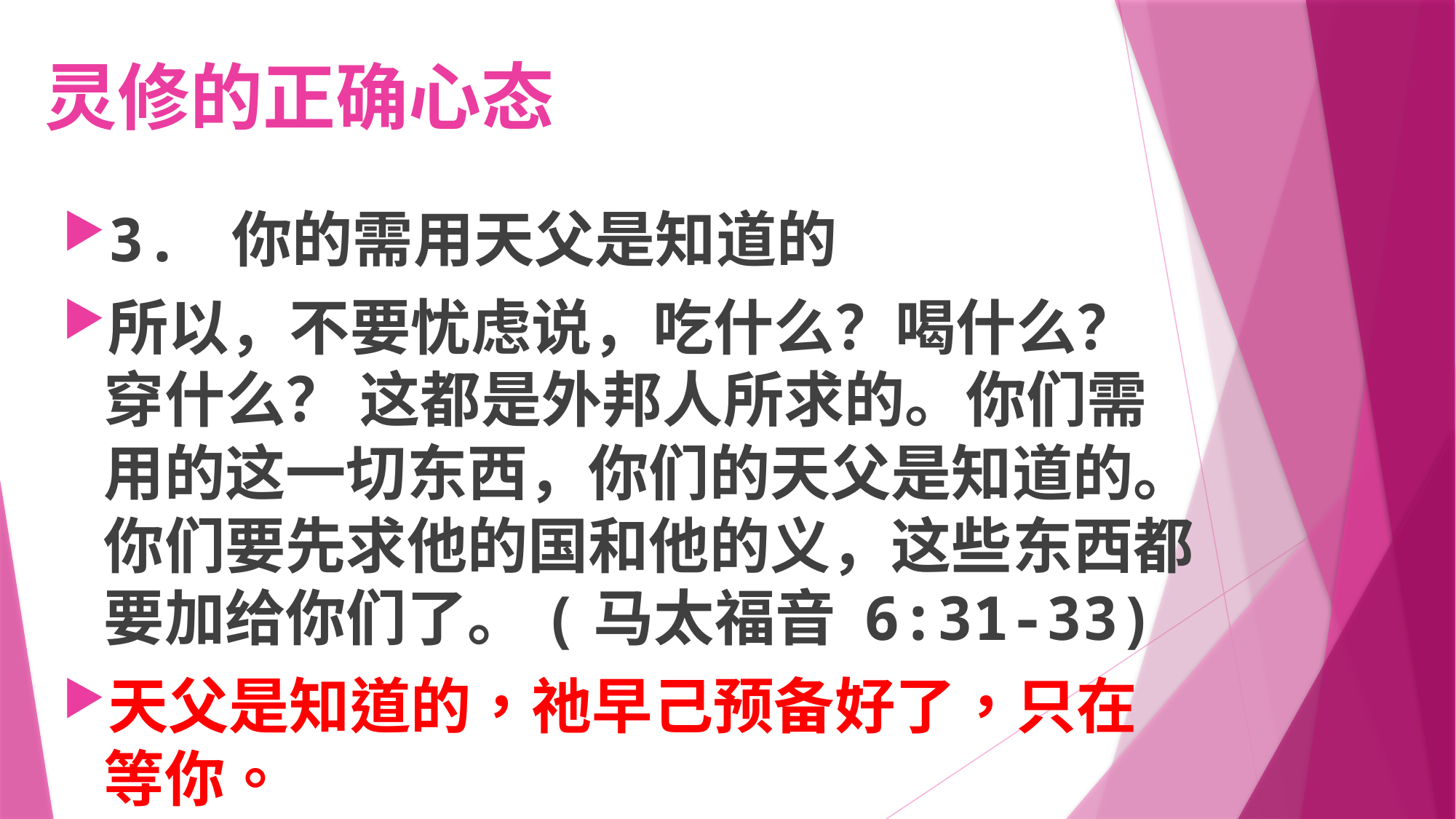

# 灵修的正确心态
3. 你的需用天父是知道的
所以，不要忧虑说，吃什么？喝什么？穿什么？ 这都是外邦人所求的。你们需用的这一切东西，你们的天父是知道的。你们要先求他的国和他的义，这些东西都要加给你们了。(马太福音 6:31-33)
天父是知道的，祂早己预备好了，只在等你。